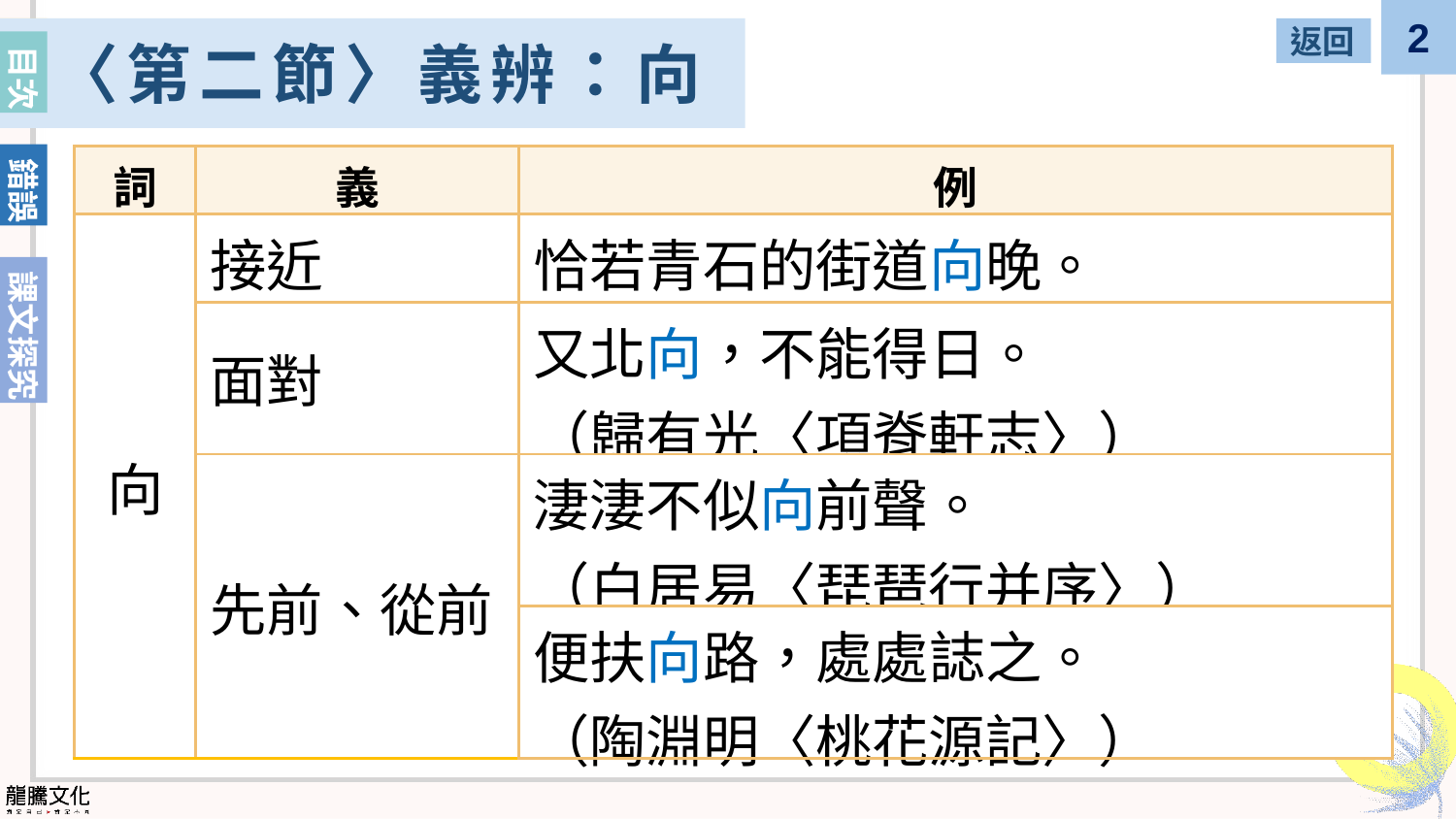

目次

返回
〈第二節〉義辨：向
目次
| 詞 | 義 | 例 |
| --- | --- | --- |
| 向 | 接近 | 恰若青石的街道向晚。 |
|  | 面對 | 又北向，不能得日。 （歸有光〈項脊軒志〉） |
|  | 先前、從前 | 淒淒不似向前聲。 （白居易〈琵琶行并序〉） |
|  |  | 便扶向路，處處誌之。 （陶淵明〈桃花源記〉） |